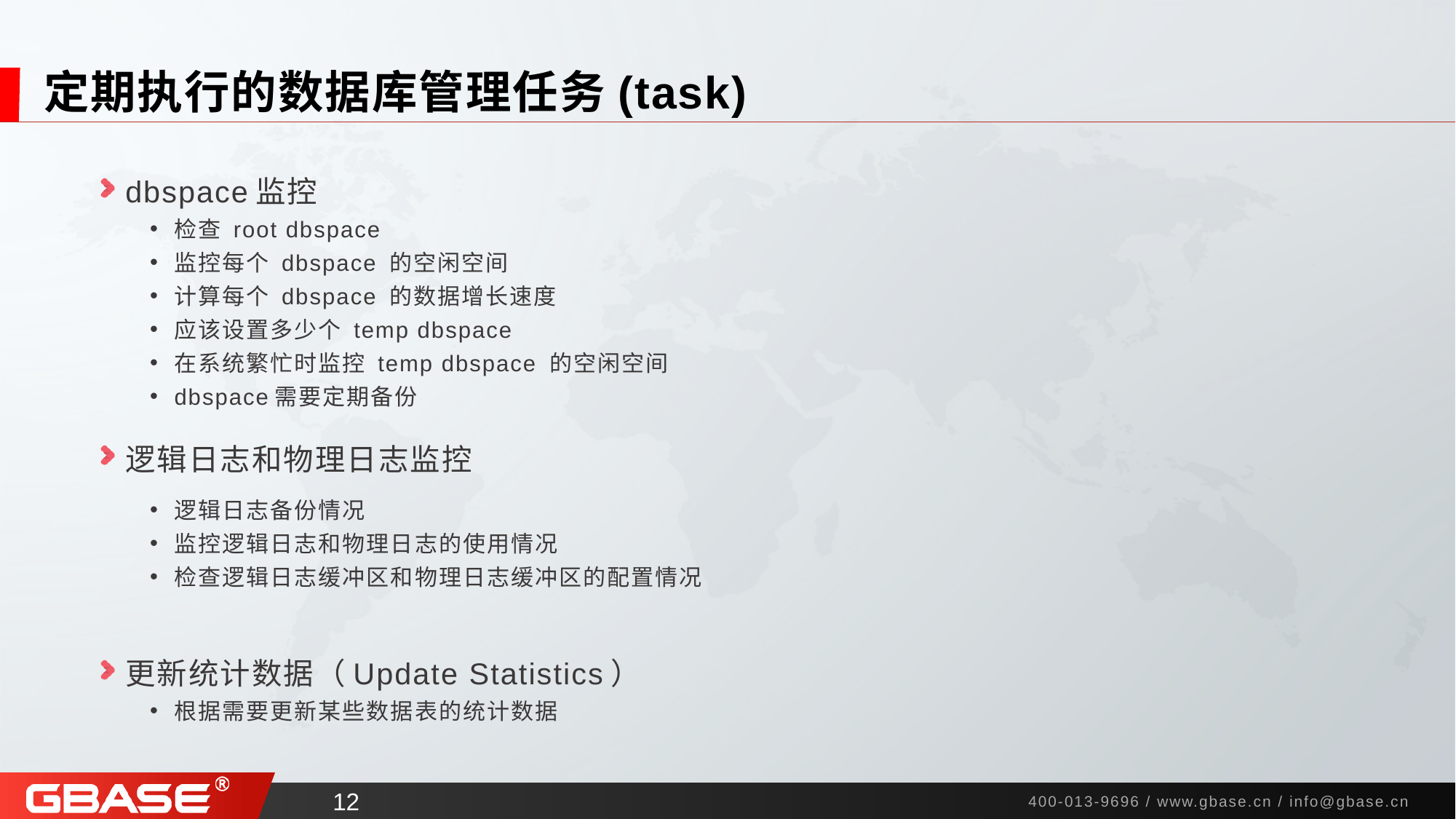

# 定期执行的数据库管理任务(task)
dbspace监控
检查 root dbspace
监控每个 dbspace 的空闲空间
计算每个 dbspace 的数据增长速度
应该设置多少个 temp dbspace
在系统繁忙时监控 temp dbspace 的空闲空间
dbspace需要定期备份
逻辑日志和物理日志监控
逻辑日志备份情况
监控逻辑日志和物理日志的使用情况
检查逻辑日志缓冲区和物理日志缓冲区的配置情况

更新统计数据（Update Statistics）
根据需要更新某些数据表的统计数据